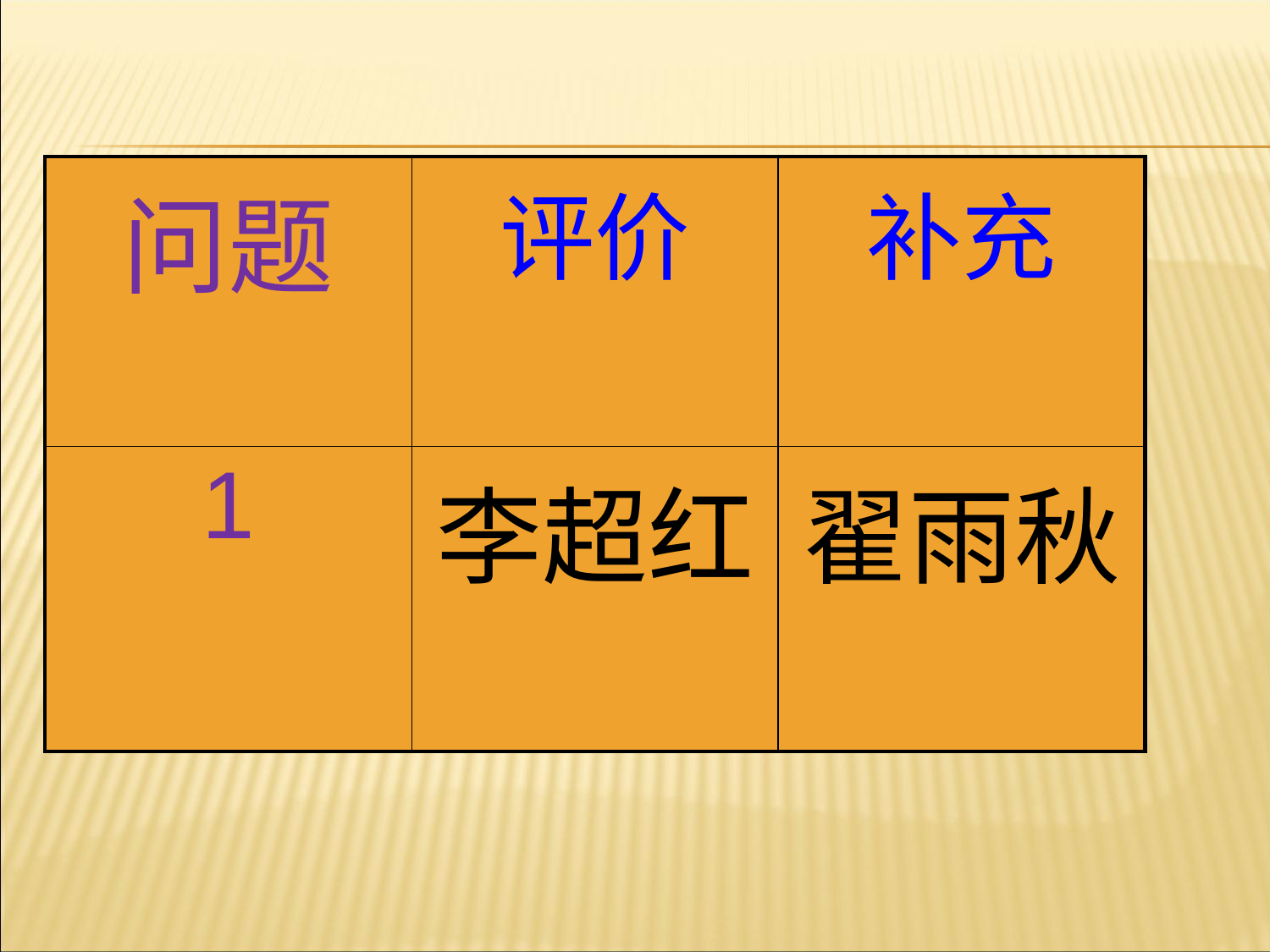

| 问题 | 评价 | 补充 |
| --- | --- | --- |
| 1 | 李超红 | 翟雨秋 |